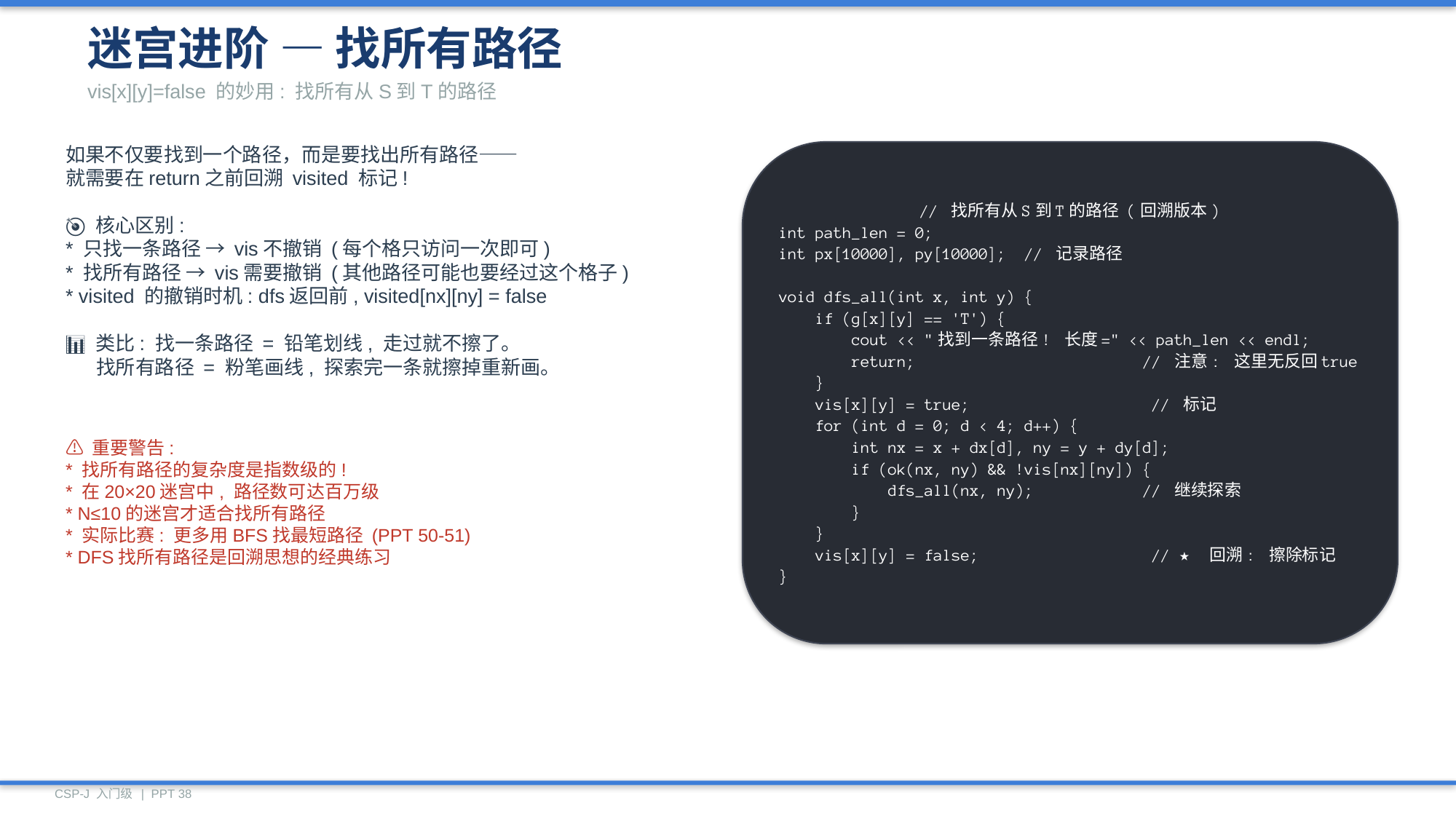

迷宫进阶 — 找所有路径
vis[x][y]=false 的妙用: 找所有从S到T的路径
如果不仅要找到一个路径，而是要找出所有路径——
就需要在return之前回溯 visited 标记!
🎯 核心区别:
* 只找一条路径 → vis不撤销 (每个格只访问一次即可)
* 找所有路径 → vis需要撤销 (其他路径可能也要经过这个格子)
* visited 的撤销时机: dfs返回前, visited[nx][ny] = false
📊 类比: 找一条路径 = 铅笔划线, 走过就不擦了。
       找所有路径 = 粉笔画线, 探索完一条就擦掉重新画。
// 找所有从S到T的路径 (回溯版本)
int path_len = 0;
int px[10000], py[10000];  // 记录路径

void dfs_all(int x, int y) {
    if (g[x][y] == 'T') {
        cout << "找到一条路径! 长度=" << path_len << endl;
        return;                         // 注意: 这里无反回true
    }
    vis[x][y] = true;                    // 标记
    for (int d = 0; d < 4; d++) {
        int nx = x + dx[d], ny = y + dy[d];
        if (ok(nx, ny) && !vis[nx][ny]) {
            dfs_all(nx, ny);            // 继续探索
        }
    }
    vis[x][y] = false;                   // ★ 回溯: 擦除标记
}
⚠️ 重要警告:
* 找所有路径的复杂度是指数级的!
* 在20×20迷宫中, 路径数可达百万级
* N≤10的迷宫才适合找所有路径
* 实际比赛: 更多用BFS找最短路径 (PPT 50-51)
* DFS找所有路径是回溯思想的经典练习

CSP-J 入门级  |  PPT 38